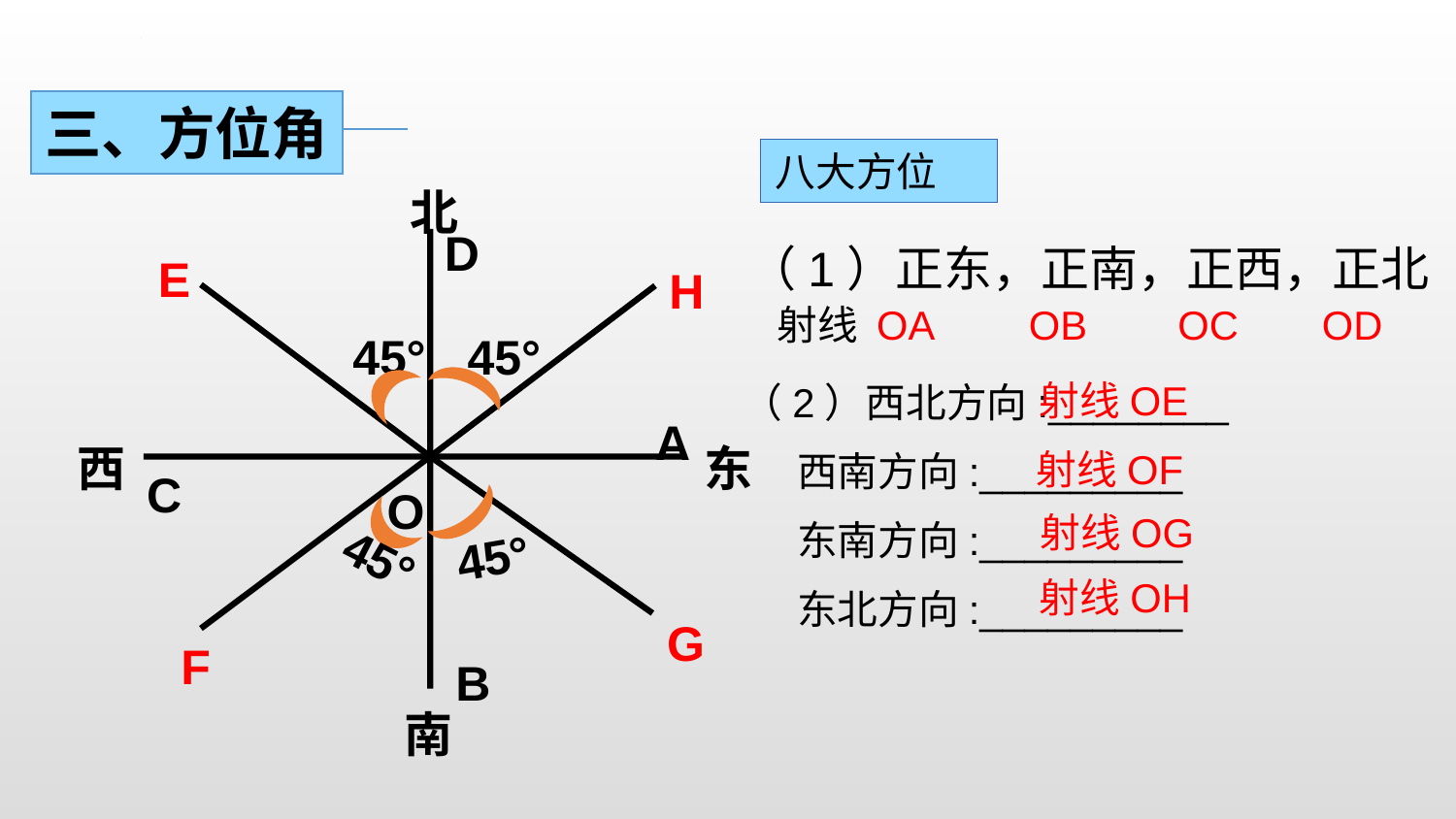

三、方位角
八大方位
北
D

（1）正东，正南，正西，正北
E

H

射线 OA
OB
OC
OD
45°
45°

射线OE
（2）西北方向:________
     西南方向:_________
     东南方向:_________
     东北方向:_________
A
西
东
射线OF

F

G
C
O

射线OG
45°
45°
射线OH
B
南